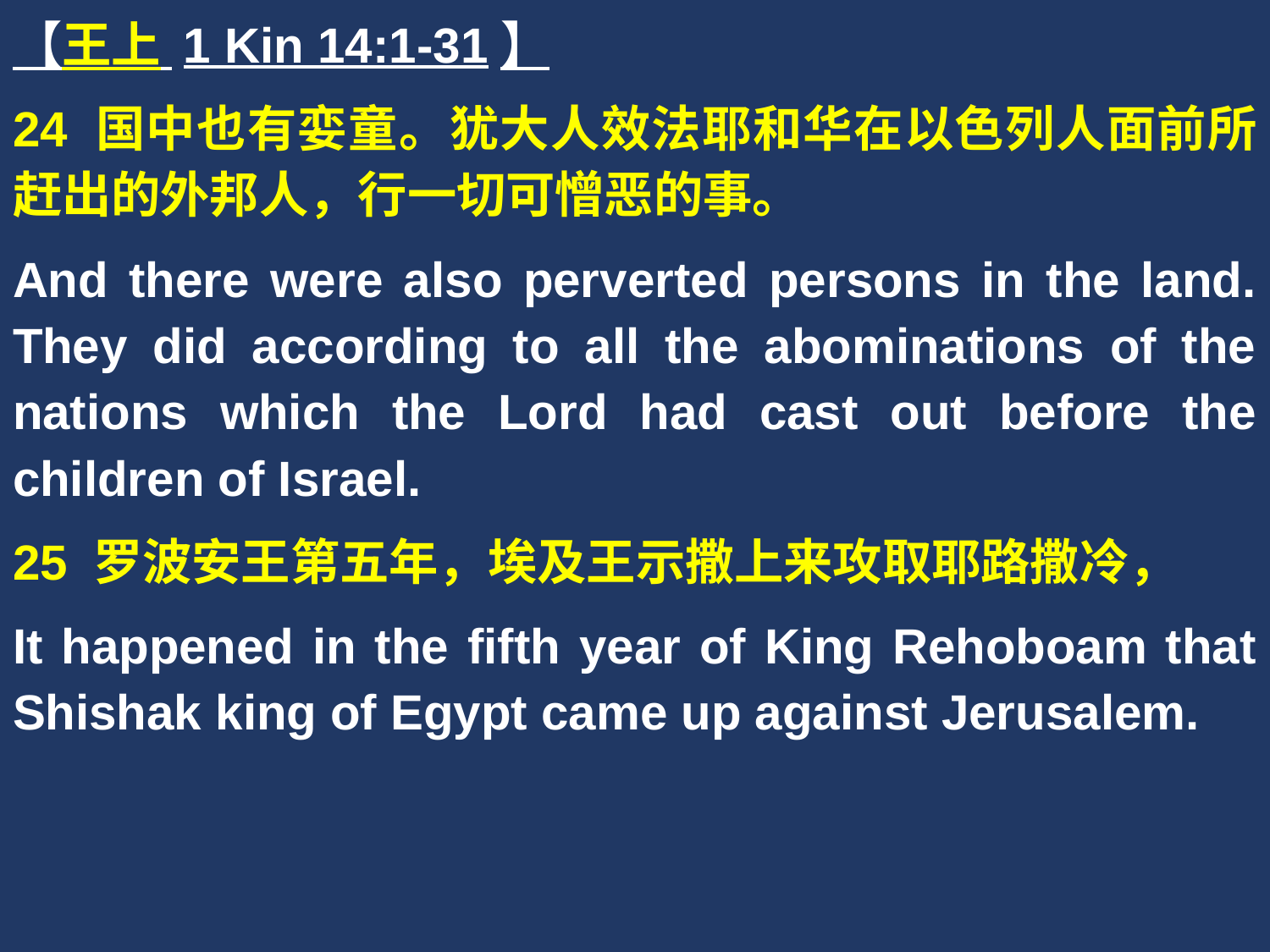

【王上 1 Kin 14:1-31】
24 国中也有娈童。犹大人效法耶和华在以色列人面前所赶出的外邦人，行一切可憎恶的事。
And there were also perverted persons in the land. They did according to all the abominations of the nations which the Lord had cast out before the children of Israel.
25 罗波安王第五年，埃及王示撒上来攻取耶路撒冷，
It happened in the fifth year of King Rehoboam that Shishak king of Egypt came up against Jerusalem.